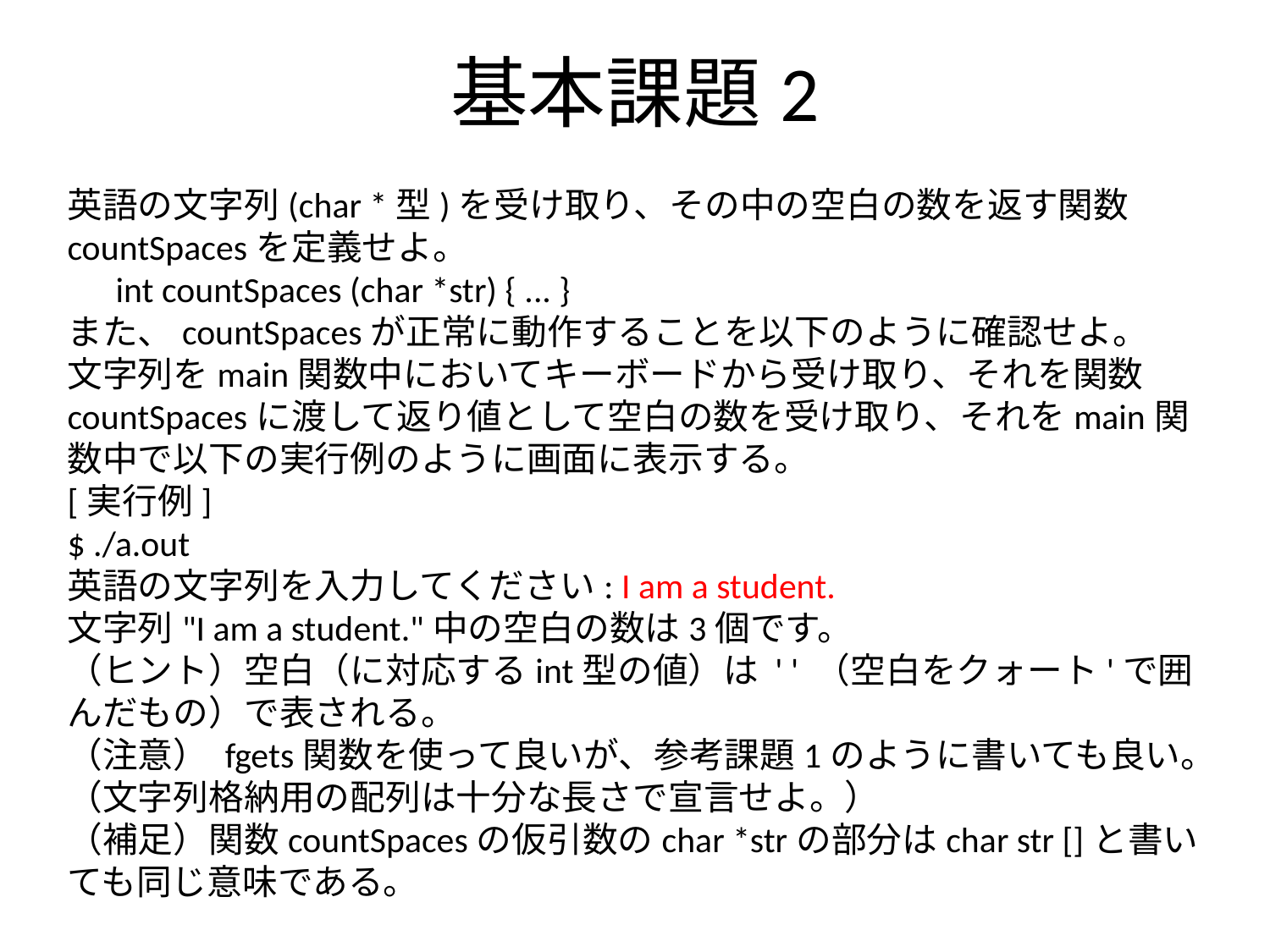

# 基本課題2
英語の文字列(char *型)を受け取り、その中の空白の数を返す関数countSpacesを定義せよ。
      int countSpaces (char *str) { ... }
また、countSpacesが正常に動作することを以下のように確認せよ。
文字列をmain関数中においてキーボードから受け取り、それを関数countSpacesに渡して返り値として空白の数を受け取り、それをmain関数中で以下の実行例のように画面に表示する。
[実行例]
$ ./a.out
英語の文字列を入力してください: I am a student.
文字列"I am a student."中の空白の数は3個です。
（ヒント）空白（に対応するint型の値）は ' ' （空白をクォート'で囲んだもの）で表される。
（注意） fgets関数を使って良いが、参考課題1のように書いても良い。 （文字列格納用の配列は十分な長さで宣言せよ。）
（補足）関数countSpacesの仮引数のchar *strの部分はchar str []と書いても同じ意味である。